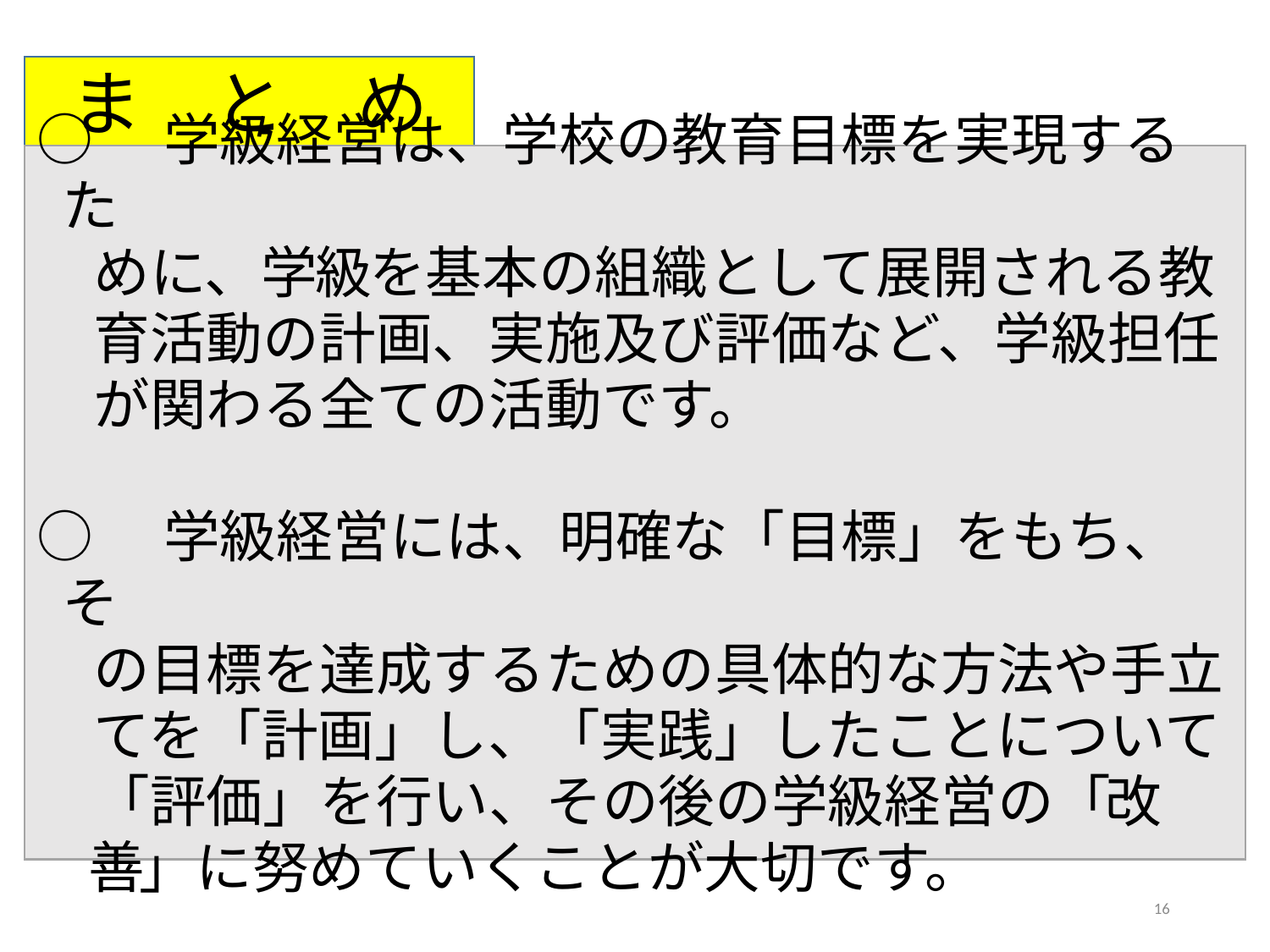

ま　と　め
○　学級経営は、学校の教育目標を実現するた
　めに、学級を基本の組織として展開される教
　育活動の計画、実施及び評価など、学級担任
　が関わる全ての活動です。

○　学級経営には、明確な「目標」をもち、そ
　の目標を達成するための具体的な方法や手立
　てを「計画」し、「実践」したことについて
　「評価」を行い、その後の学級経営の「改
　善」に努めていくことが大切です。
16